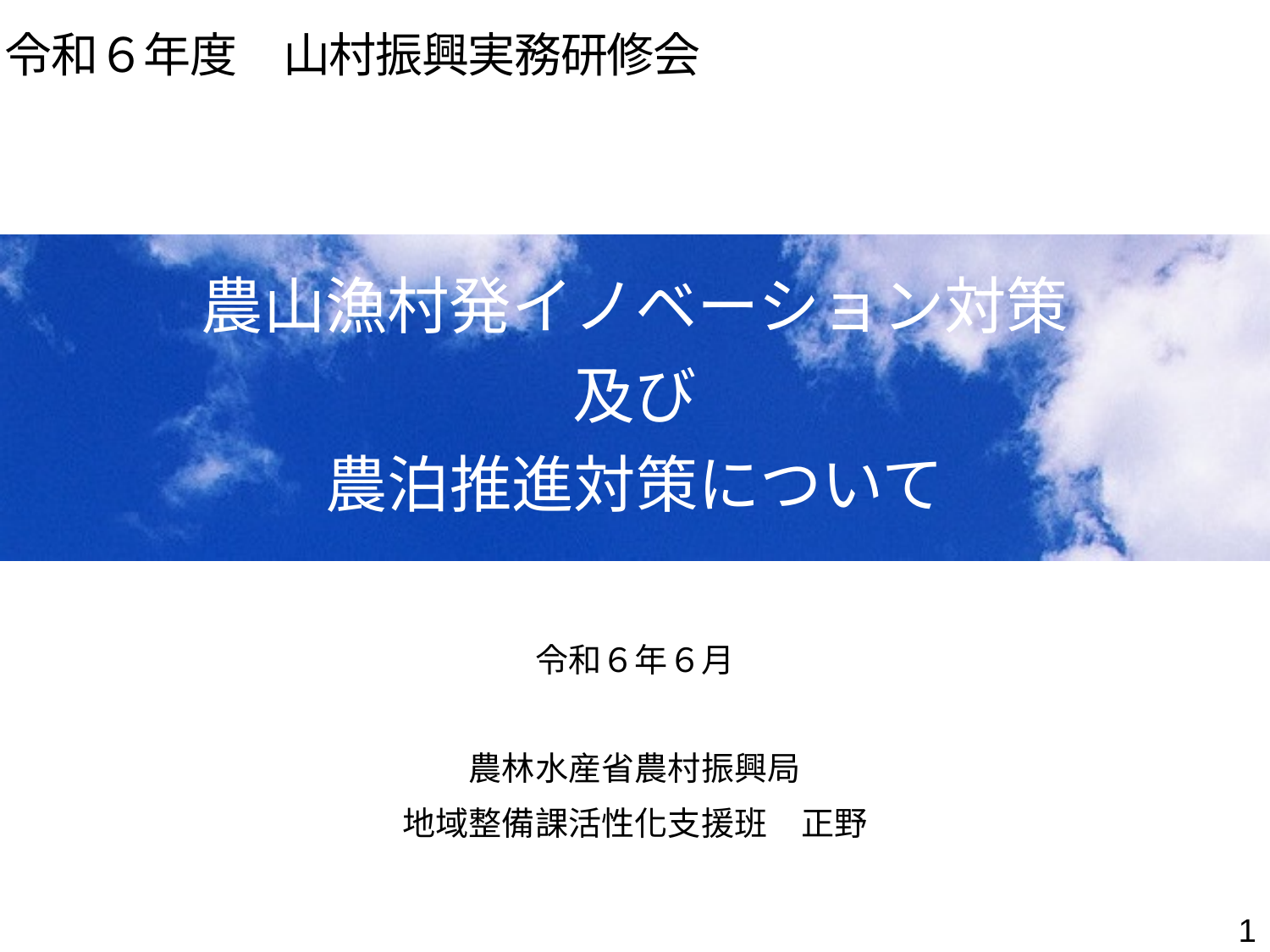

令和６年度　山村振興実務研修会
# 農山漁村発イノベーション対策 及び 農泊推進対策について
令和６年６月

農林水産省農村振興局
地域整備課活性化支援班　正野
1